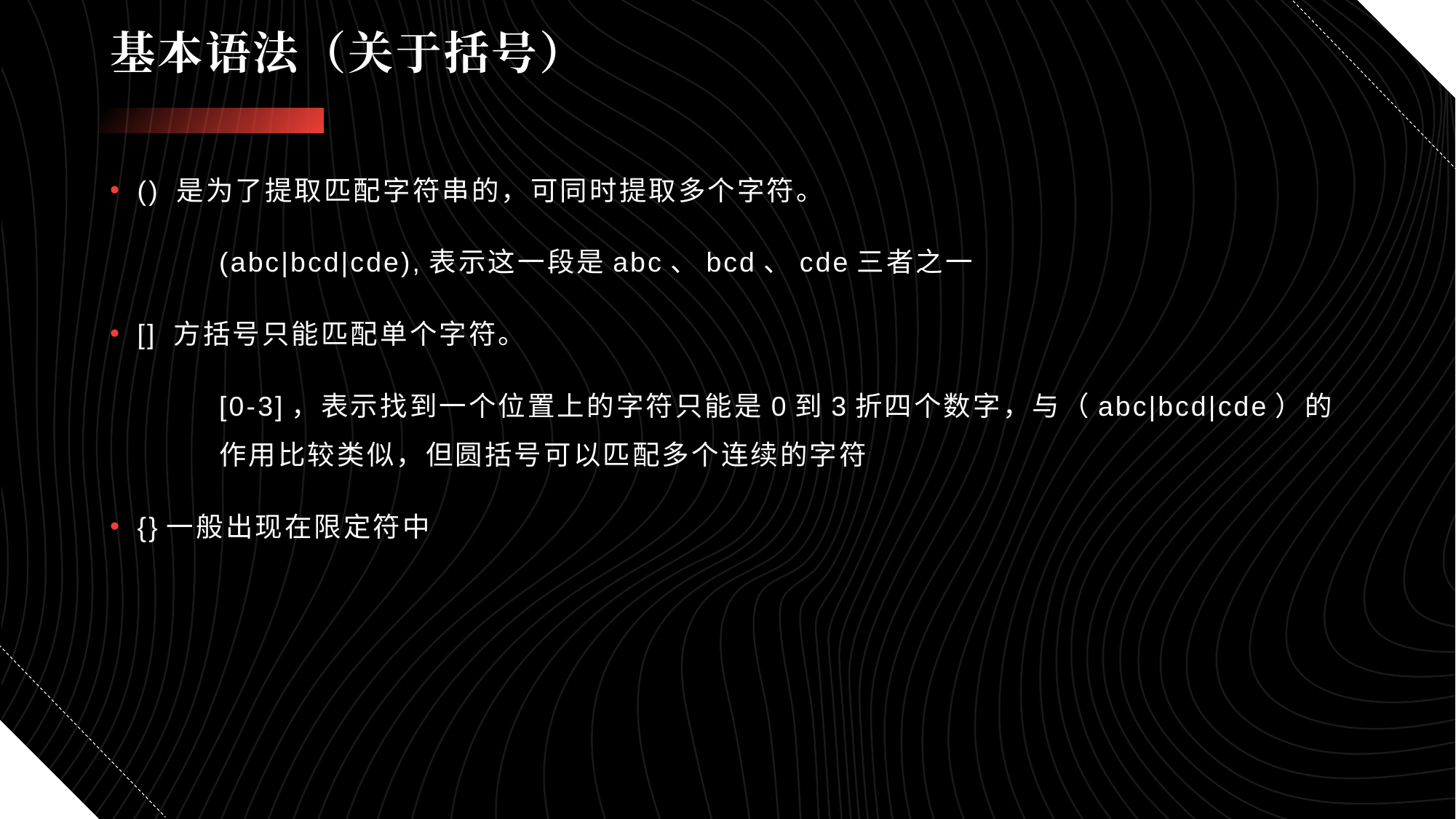

# 基本语法（关于括号）
() 是为了提取匹配字符串的，可同时提取多个字符。
	(abc|bcd|cde),表示这一段是abc、bcd、cde三者之一
[] 方括号只能匹配单个字符。
	[0-3]，表示找到一个位置上的字符只能是0到3折四个数字，与（abc|bcd|cde）的	作用比较类似，但圆括号可以匹配多个连续的字符
{}一般出现在限定符中